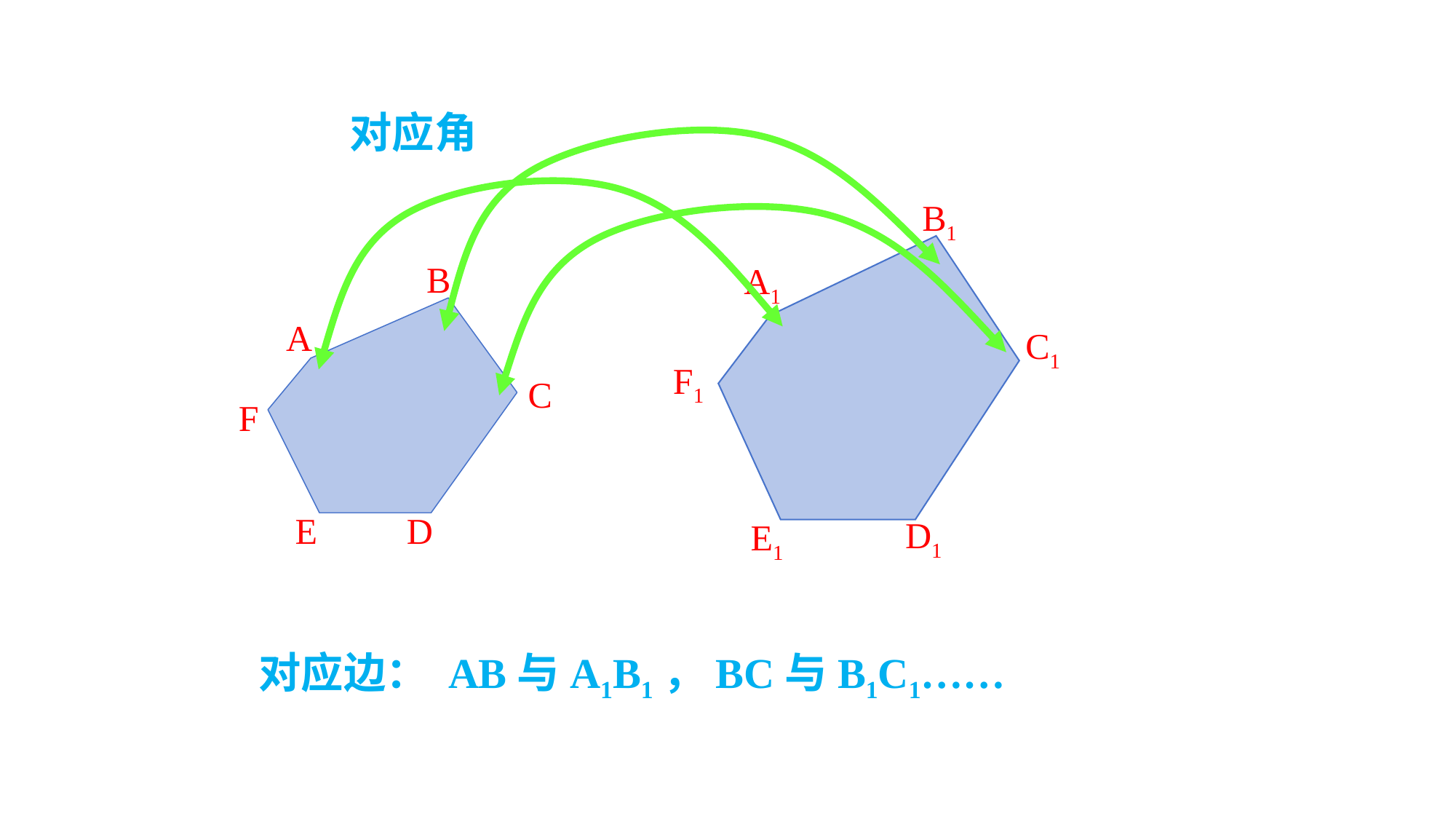

对应角

B1

B
A1

A
C1
F1
C
F
E
D
D1
E1

对应边： AB与A1B1，BC与B1C1……